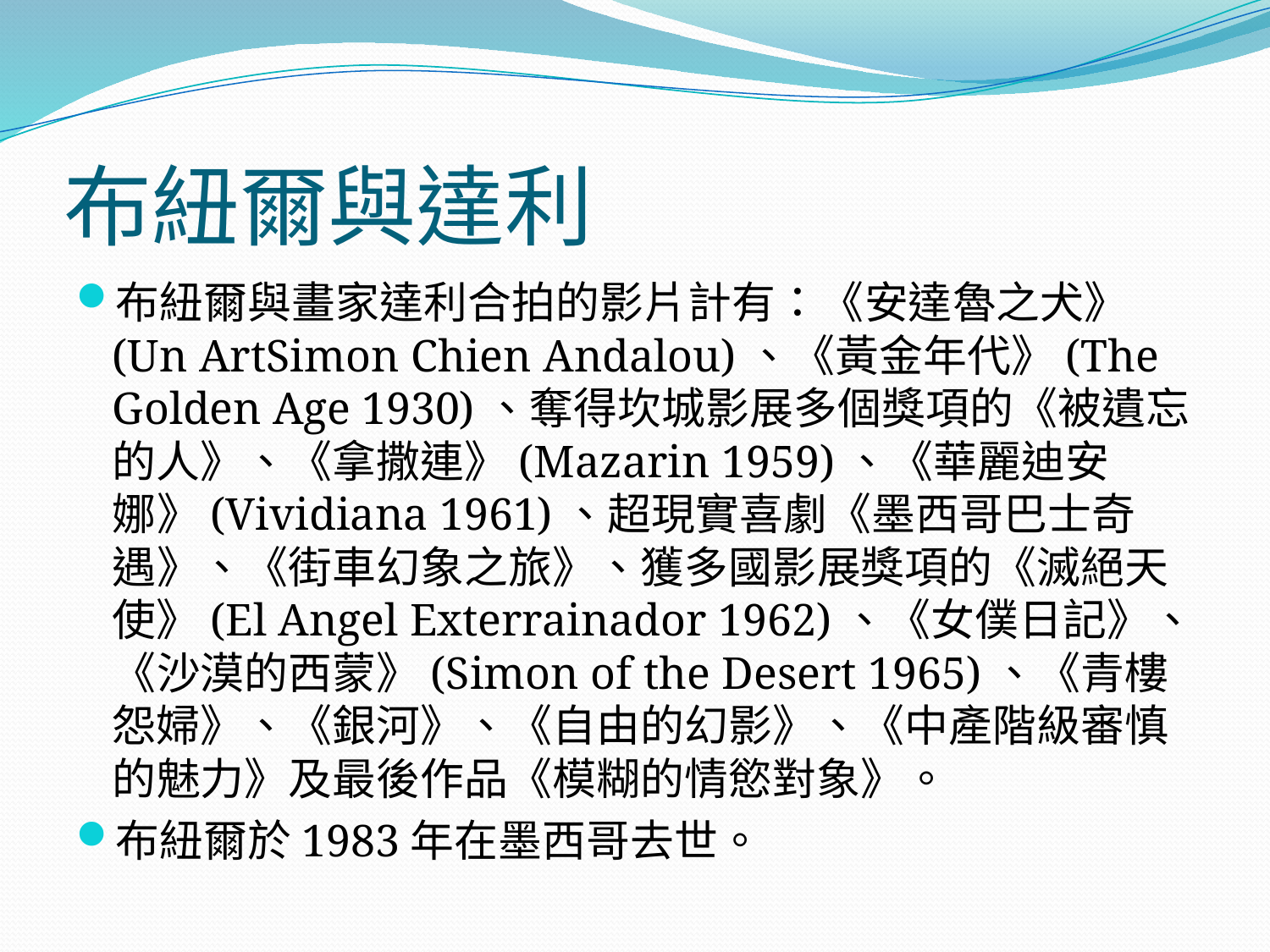

# 布紐爾與達利
布紐爾與畫家達利合拍的影片計有：《安達魯之犬》(Un ArtSimon Chien Andalou)、《黃金年代》(The Golden Age 1930)、奪得坎城影展多個獎項的《被遺忘的人》、《拿撒連》(Mazarin 1959)、《華麗迪安娜》(Vividiana 1961)、超現實喜劇《墨西哥巴士奇遇》、《街車幻象之旅》、獲多國影展獎項的《滅絕天使》(El Angel Exterrainador 1962)、《女僕日記》、《沙漠的西蒙》(Simon of the Desert 1965)、《青樓怨婦》、《銀河》、《自由的幻影》、《中產階級審慎的魅力》及最後作品《模糊的情慾對象》。
布紐爾於1983年在墨西哥去世。